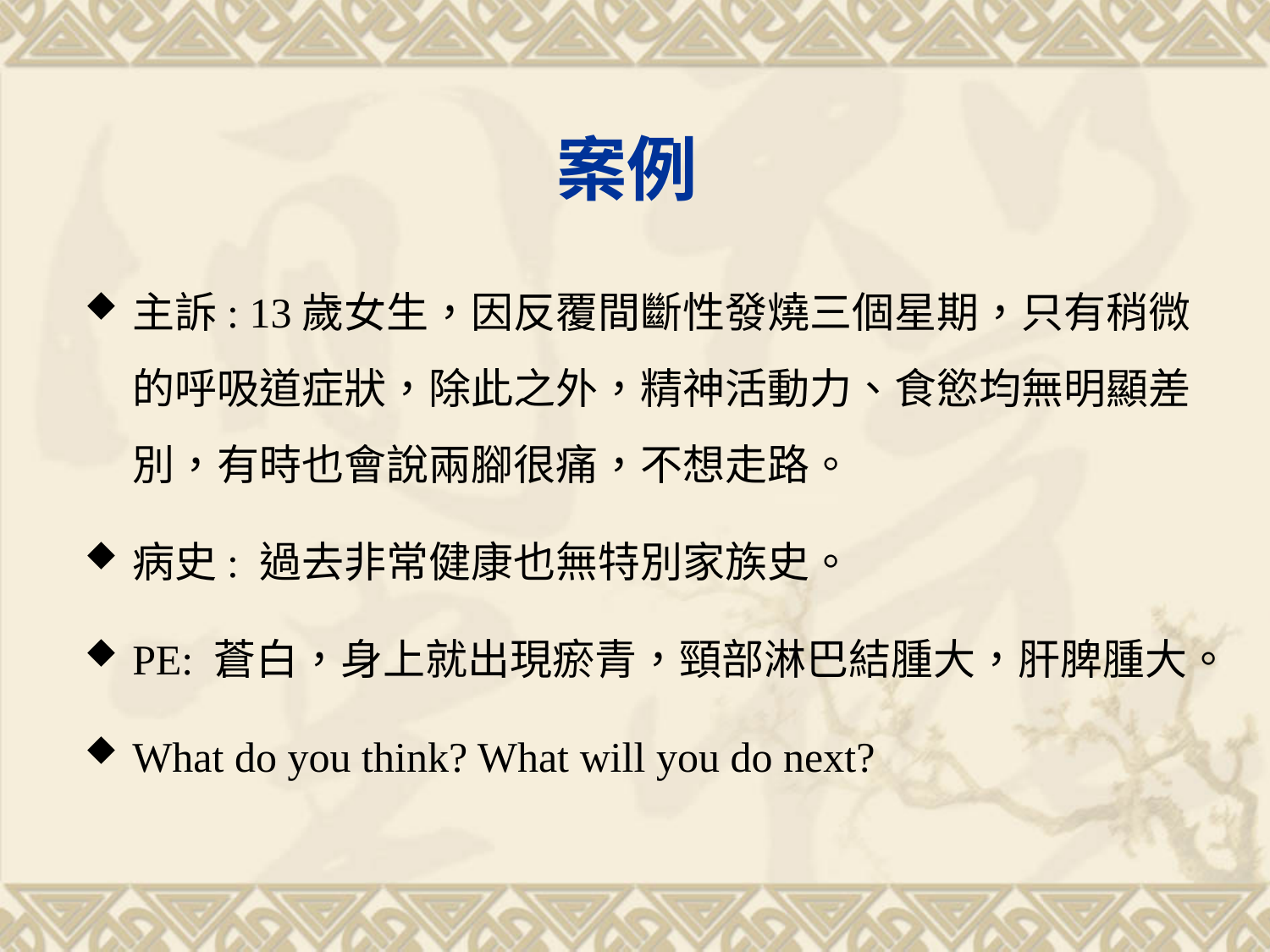

# 案例
主訴: 13歲女生，因反覆間斷性發燒三個星期，只有稍微的呼吸道症狀，除此之外，精神活動力、食慾均無明顯差別，有時也會說兩腳很痛，不想走路。
病史: 過去非常健康也無特別家族史。
PE: 蒼白，身上就出現瘀青，頸部淋巴結腫大，肝脾腫大。
What do you think? What will you do next?